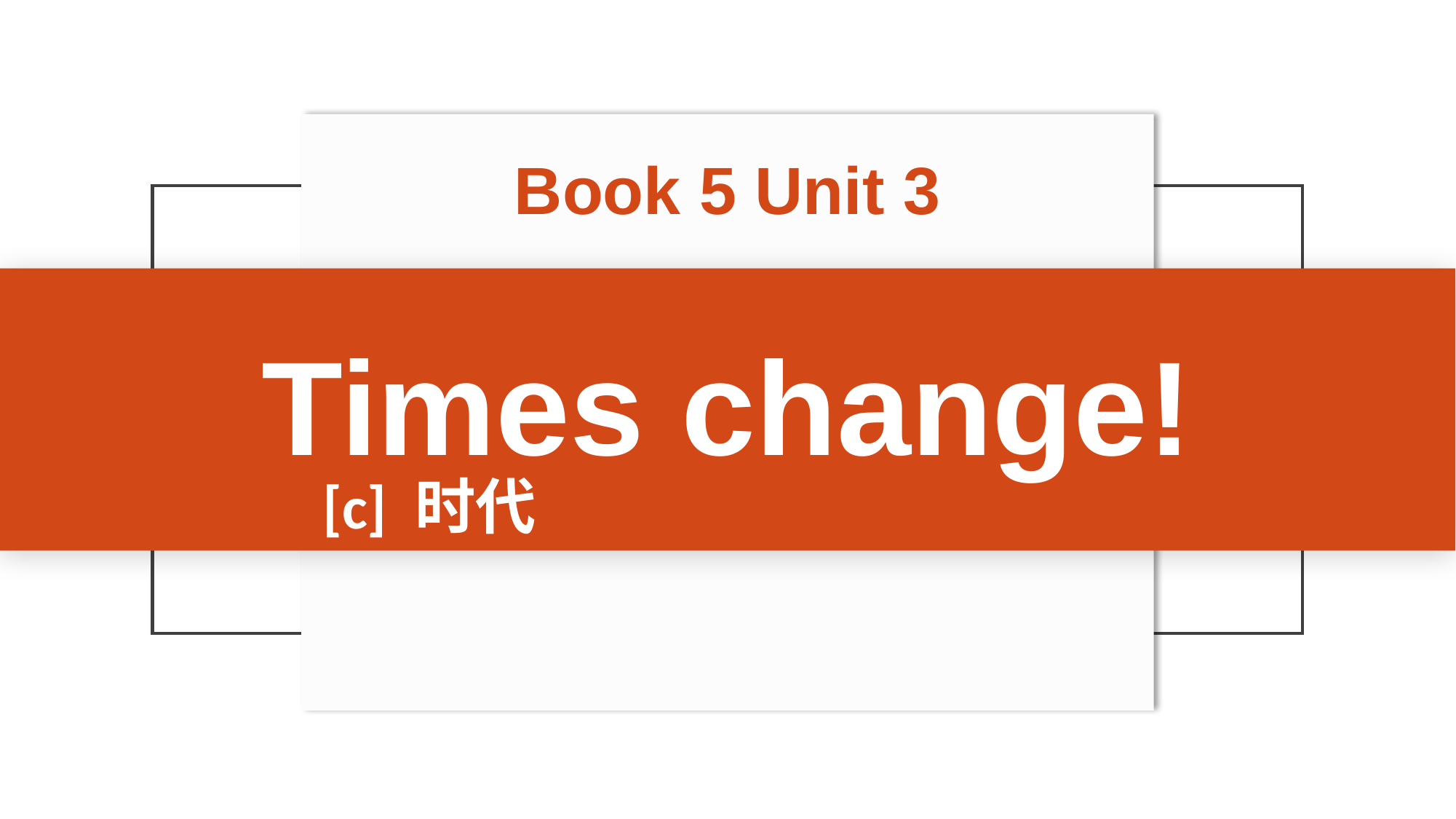

Book 5 Unit 3
# Times change!
[c] 时代